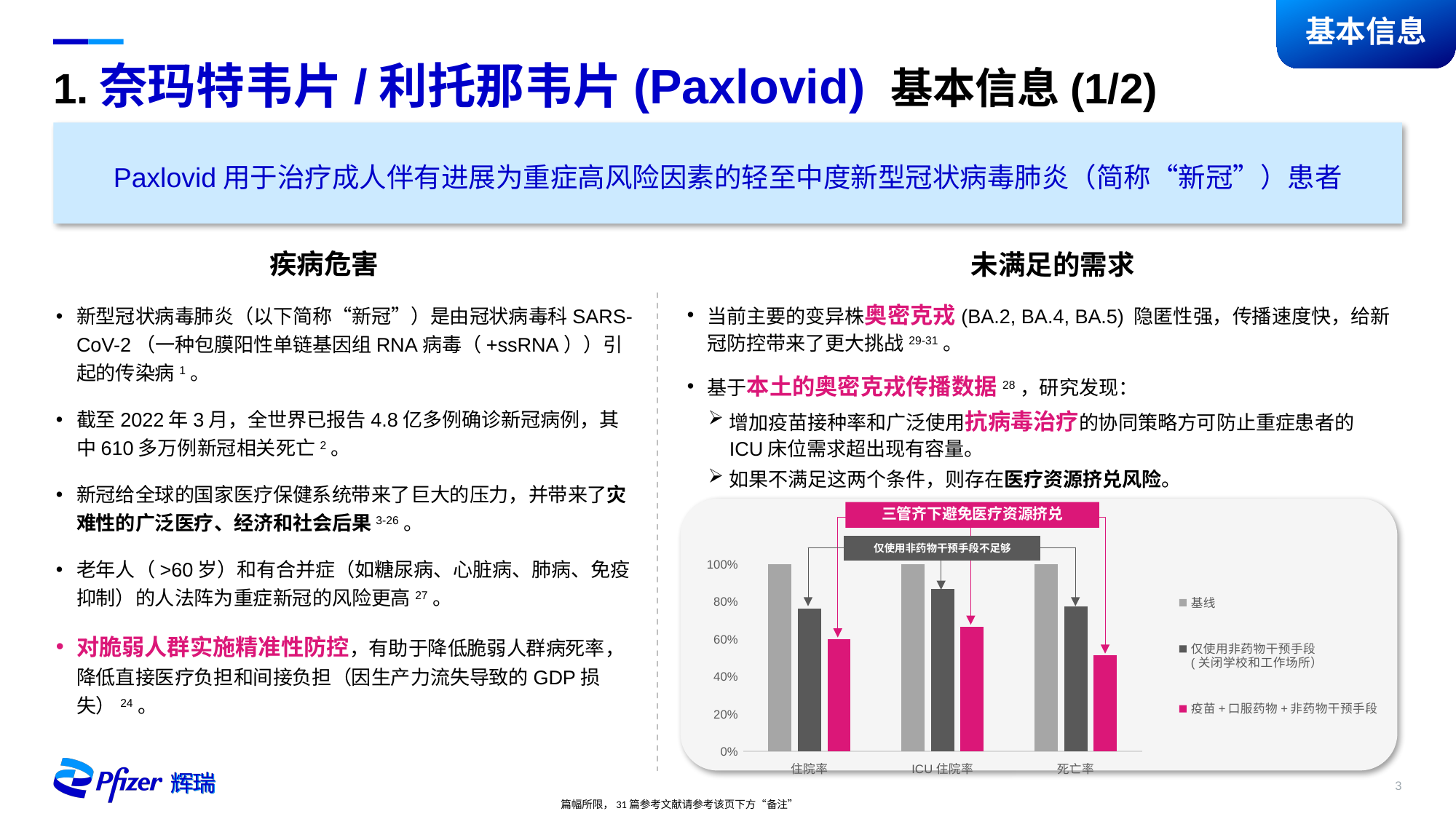

基本信息
# 1.奈玛特韦片/利托那韦片(Paxlovid) 基本信息(1/2)
Paxlovid用于治疗成人伴有进展为重症高风险因素的轻至中度新型冠状病毒肺炎（简称“新冠”）患者
疾病危害
未满足的需求
当前主要的变异株奥密克戎(BA.2, BA.4, BA.5) 隐匿性强，传播速度快，给新冠防控带来了更大挑战29-31。
基于本土的奥密克戎传播数据28，研究发现：
增加疫苗接种率和广泛使用抗病毒治疗的协同策略方可防止重症患者的ICU床位需求超出现有容量。
如果不满足这两个条件，则存在医疗资源挤兑风险。

新型冠状病毒肺炎（以下简称“新冠”）是由冠状病毒科SARS-CoV-2（一种包膜阳性单链基因组RNA病毒（+ssRNA））引起的传染病1。
截至2022年3月，全世界已报告4.8亿多例确诊新冠病例，其中610多万例新冠相关死亡2。
新冠给全球的国家医疗保健系统带来了巨大的压力，并带来了灾难性的广泛医疗、经济和社会后果3-26。
老年人（>60岁）和有合并症（如糖尿病、心脏病、肺病、免疫抑制）的人法阵为重症新冠的风险更高27。
对脆弱人群实施精准性防控，有助于降低脆弱人群病死率，降低直接医疗负担和间接负担（因生产力流失导致的GDP损失）24。

三管齐下避免医疗资源挤兑
仅使用非药物干预手段不足够

### Chart

| Category | 基线 | 仅使用非药物干预手段
(关闭学校和工作场所） | 疫苗+口服药物+非药物干预手段 |
|---|---|---|---|
| 住院率 | 1.0 | 0.762 | 0.599 |
| ICU住院率 | 1.0 | 0.869 | 0.666 |
| 死亡率 | 1.0 | 0.776 | 0.514 |
篇幅所限，31篇参考文献请参考该页下方“备注”